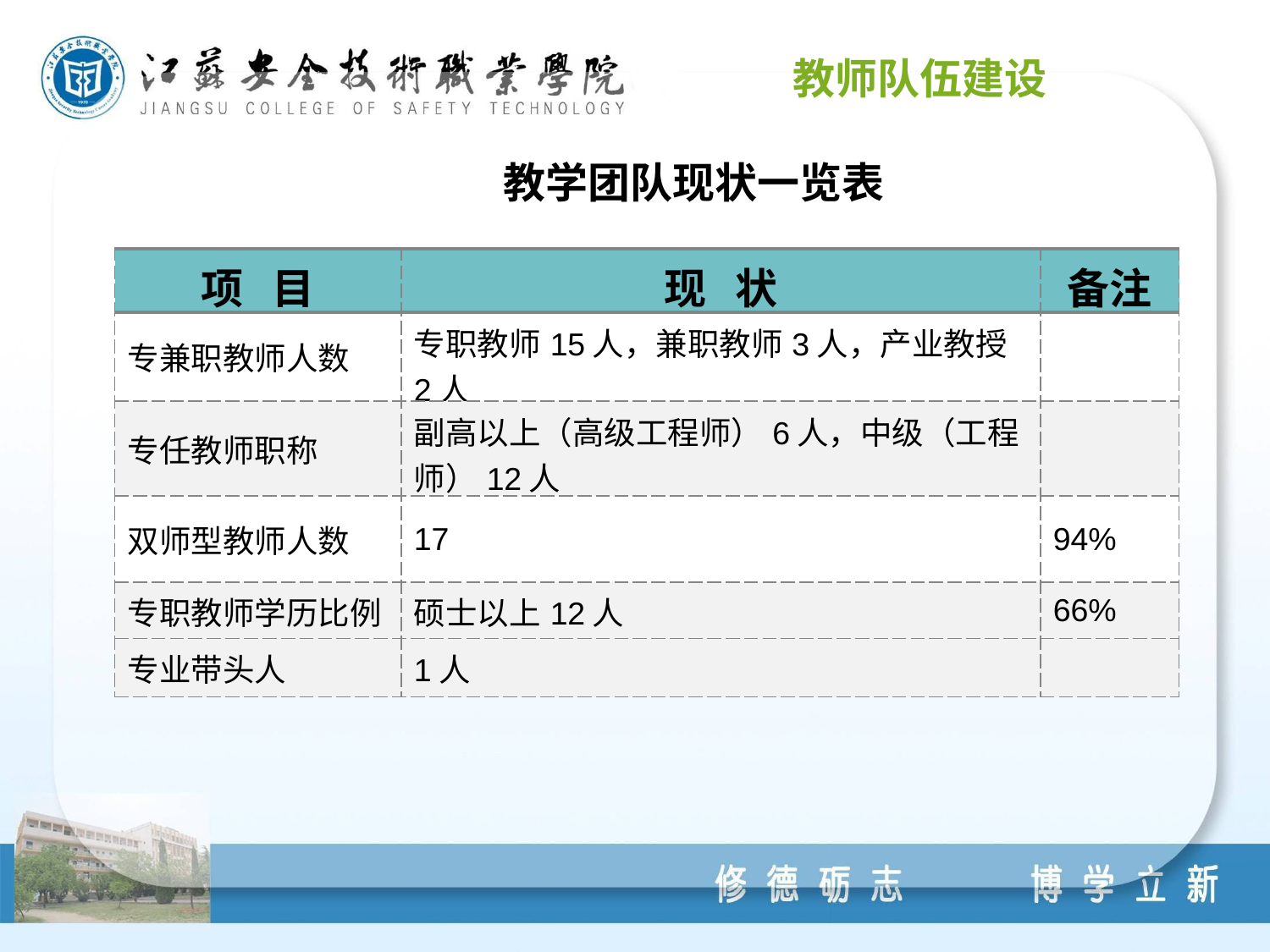

教师队伍建设
教学团队现状一览表
| 项 目 | 现 状 | 备注 |
| --- | --- | --- |
| 专兼职教师人数 | 专职教师15人，兼职教师3人，产业教授2人 |  |
| 专任教师职称 | 副高以上（高级工程师）6人，中级（工程师）12人 |  |
| 双师型教师人数 | 17 | 94% |
| 专职教师学历比例 | 硕士以上12人 | 66% |
| 专业带头人 | 1人 |  |